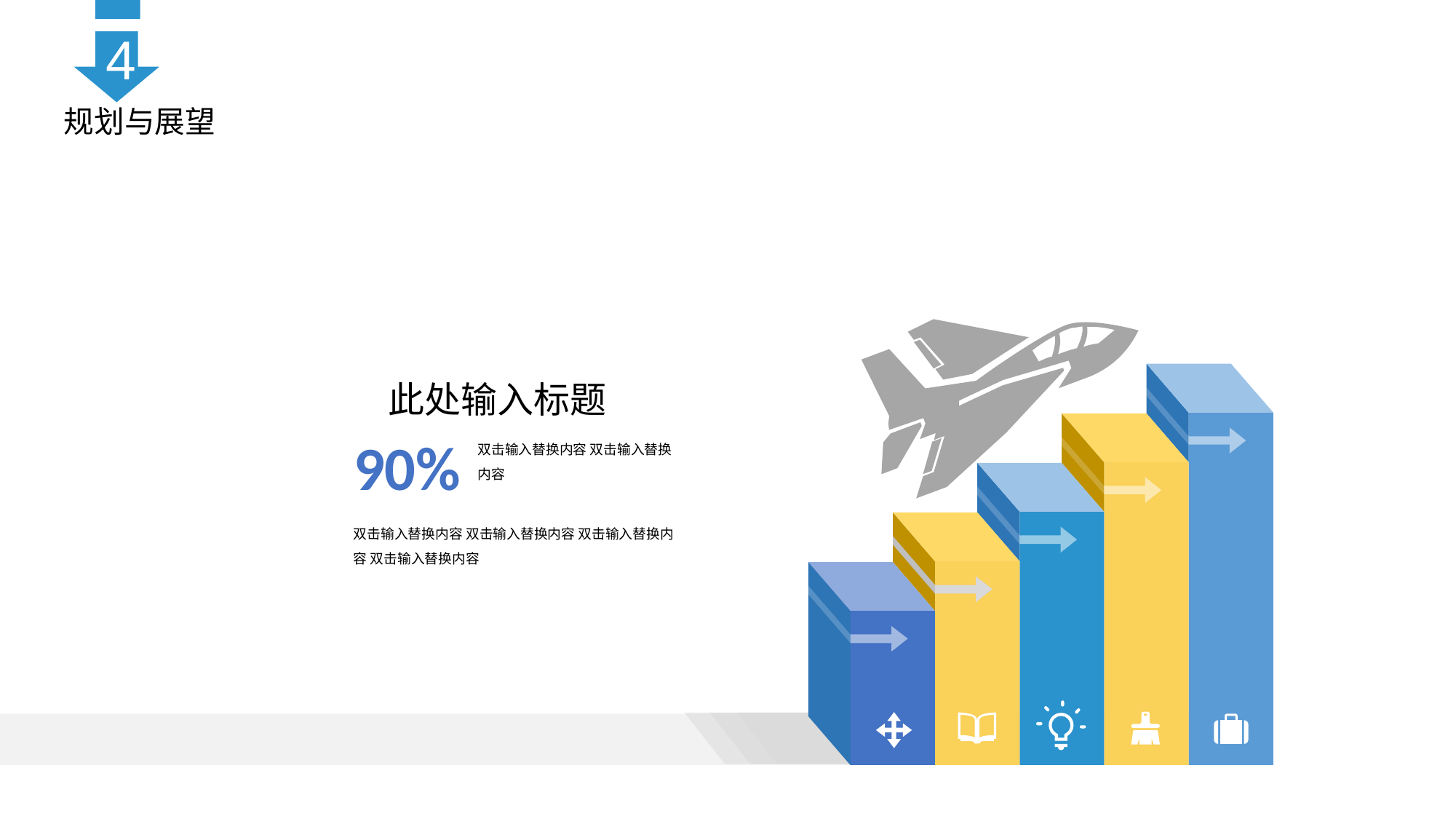

4
规划与展望

此处输入标题

90%
双击输入替换内容 双击输入替换内容

双击输入替换内容 双击输入替换内容 双击输入替换内容 双击输入替换内容